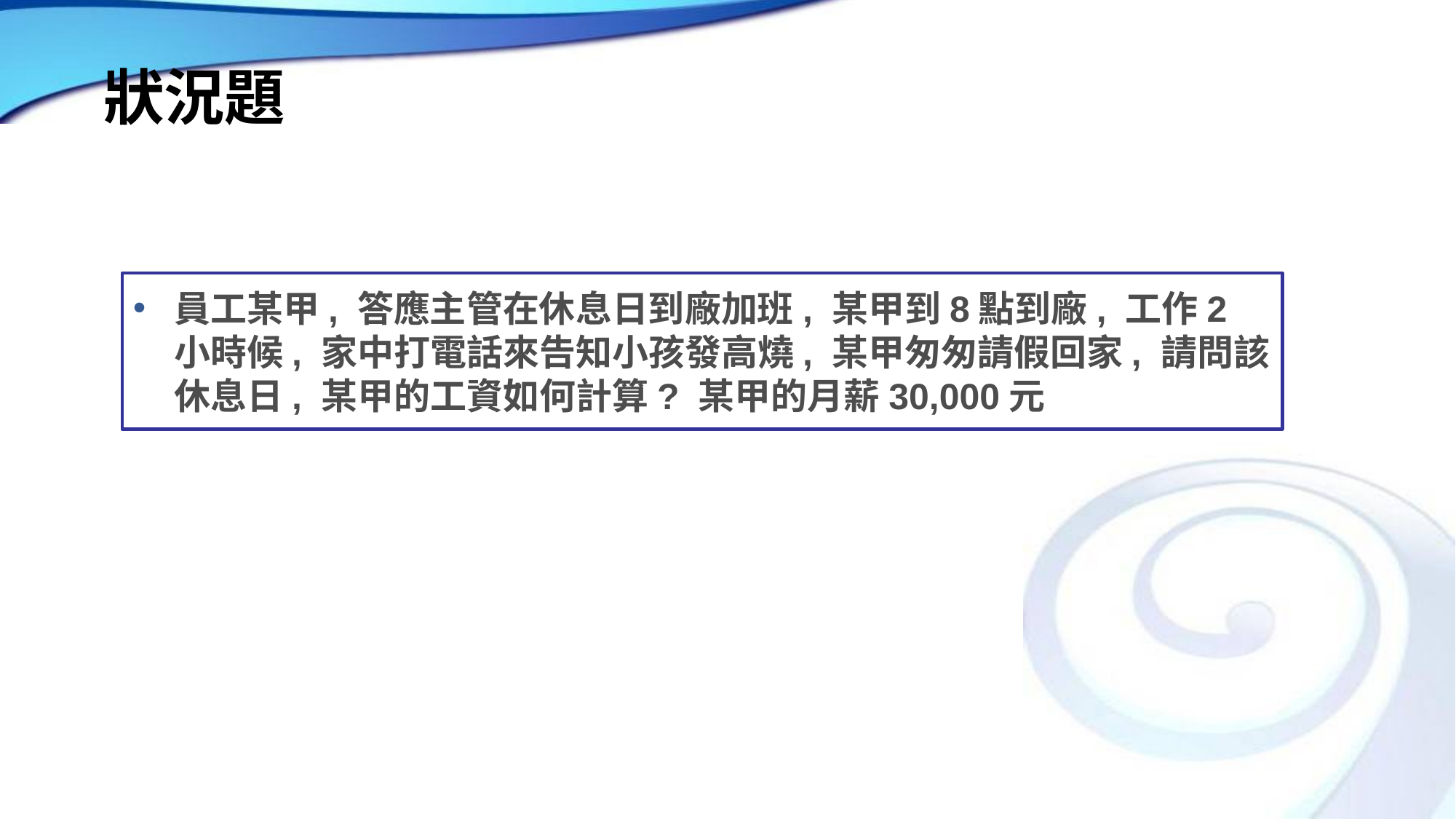

# 狀況題
員工某甲, 答應主管在休息日到廠加班, 某甲到8點到廠, 工作2小時候, 家中打電話來告知小孩發高燒, 某甲匆匆請假回家, 請問該休息日, 某甲的工資如何計算? 某甲的月薪30,000元